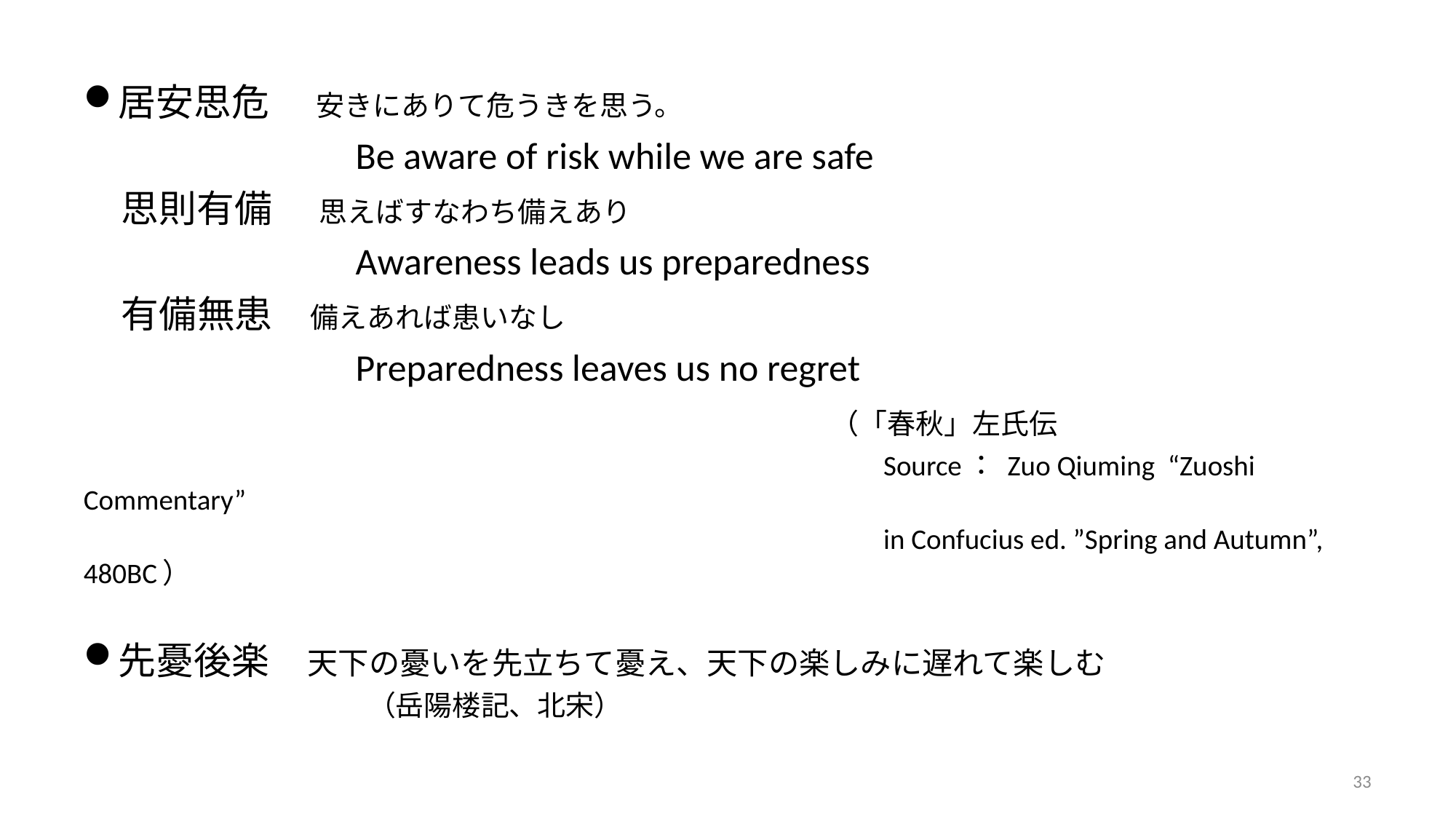

居安思危 　安きにありて危うきを思う。
　　　　　　　Be aware of risk while we are safe
　思則有備 　思えばすなわち備えあり
　　　　　　　Awareness leads us preparedness
　有備無患　備えあれば患いなし
　　　　　　　Preparedness leaves us no regret
　　　　　　　　　　　　　　　　　　　　（「春秋」左氏伝
　　　　　　　　　　　　　　　　　　　　　　　　　　　　Source： Zuo Qiuming  “Zuoshi Commentary”
　　　　　　　　　　　　　　　　　　　　　　　　　　　　in Confucius ed. ”Spring and Autumn”, 480BC）

先憂後楽　天下の憂いを先立ちて憂え、天下の楽しみに遅れて楽しむ
　　　　　　　　　　（岳陽楼記、北宋）
33